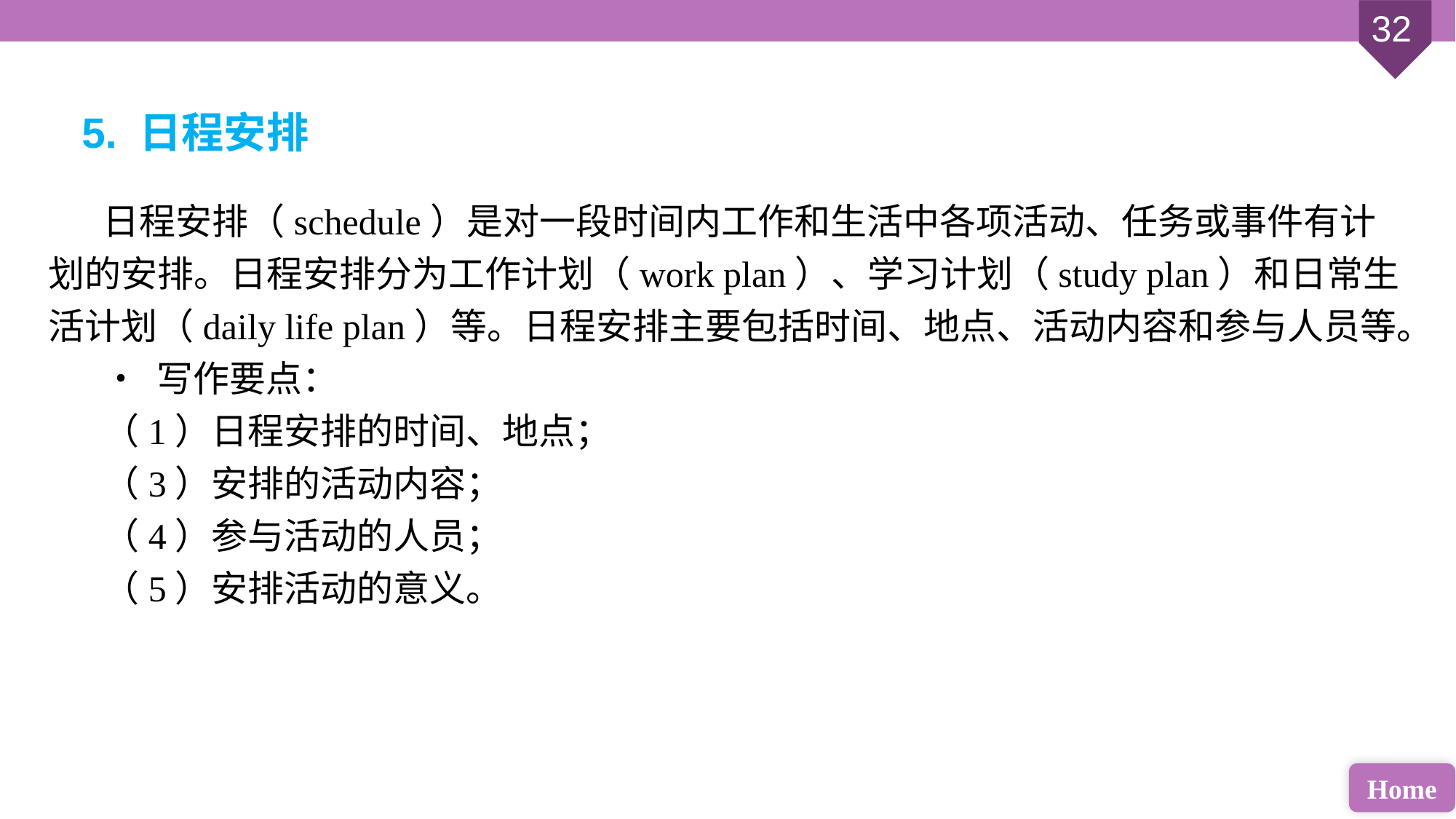

5. 日程安排
日程安排（schedule）是对一段时间内工作和生活中各项活动、任务或事件有计划的安排。日程安排分为工作计划（work plan）、学习计划（study plan）和日常生活计划（daily life plan）等。日程安排主要包括时间、地点、活动内容和参与人员等。
• 写作要点：
（1）日程安排的时间、地点；
（3）安排的活动内容；
（4）参与活动的人员；
（5）安排活动的意义。